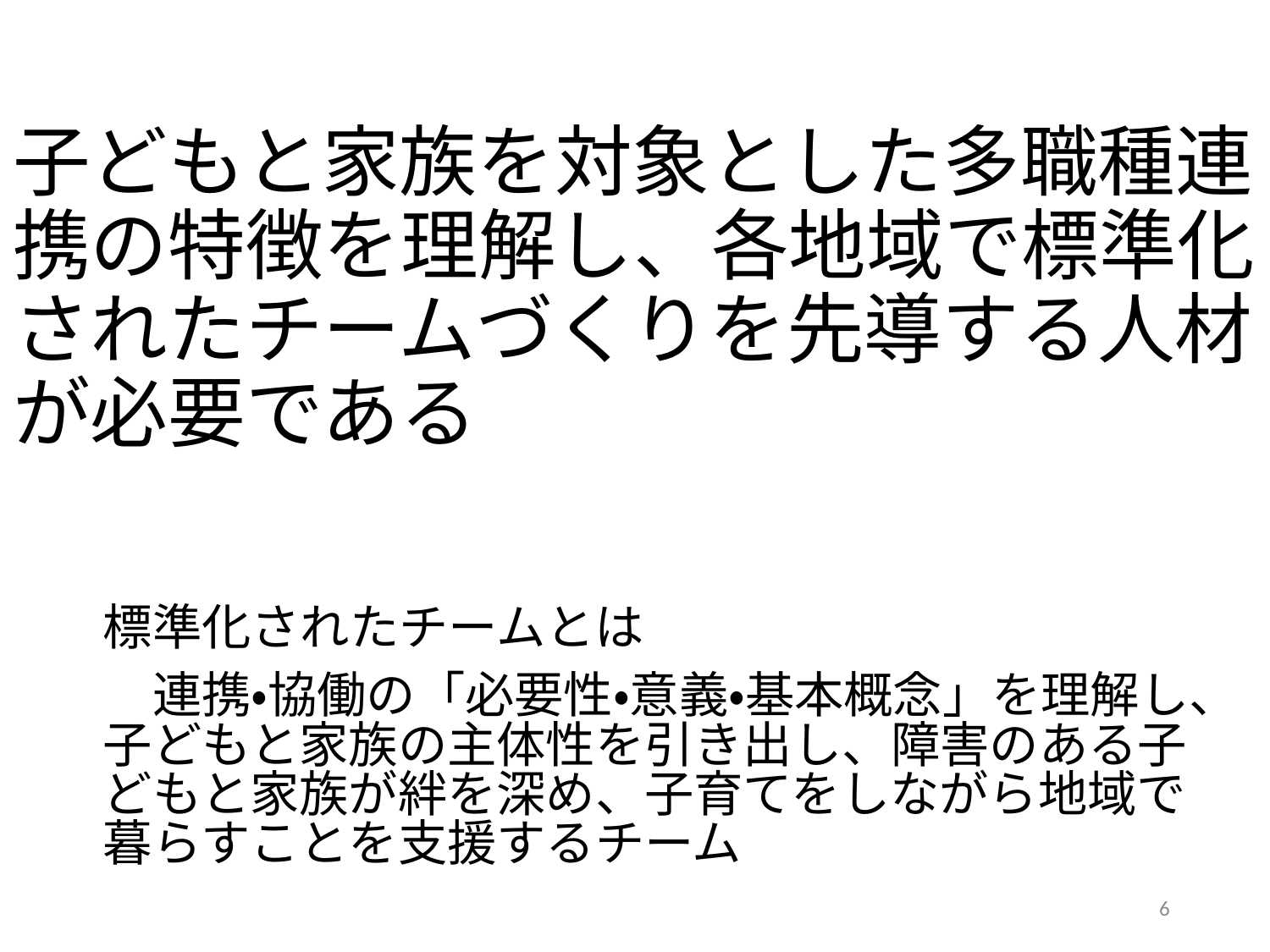

# 子どもと家族を対象とした多職種連携の特徴を理解し、各地域で標準化されたチームづくりを先導する人材が必要である
標準化されたチームとは
　連携・協働の「必要性・意義・基本概念」を理解し、子どもと家族の主体性を引き出し、障害のある子どもと家族が絆を深め、子育てをしながら地域で暮らすことを支援するチーム
6